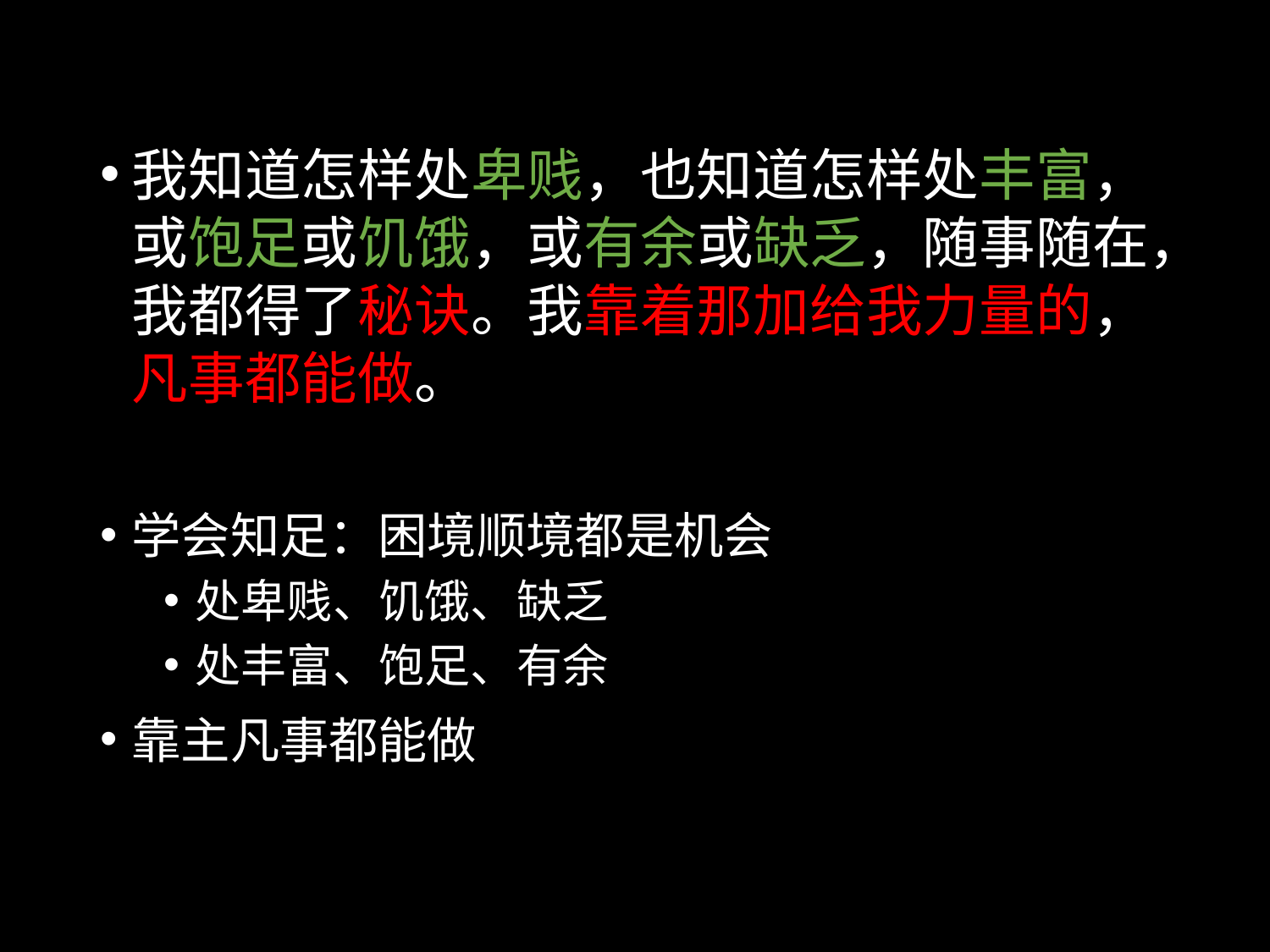

我知道怎样处卑贱，也知道怎样处丰富，或饱足或饥饿，或有余或缺乏，随事随在，我都得了秘诀。我靠着那加给我力量的，凡事都能做。

学会知足：困境顺境都是机会
处卑贱、饥饿、缺乏
处丰富、饱足、有余
靠主凡事都能做